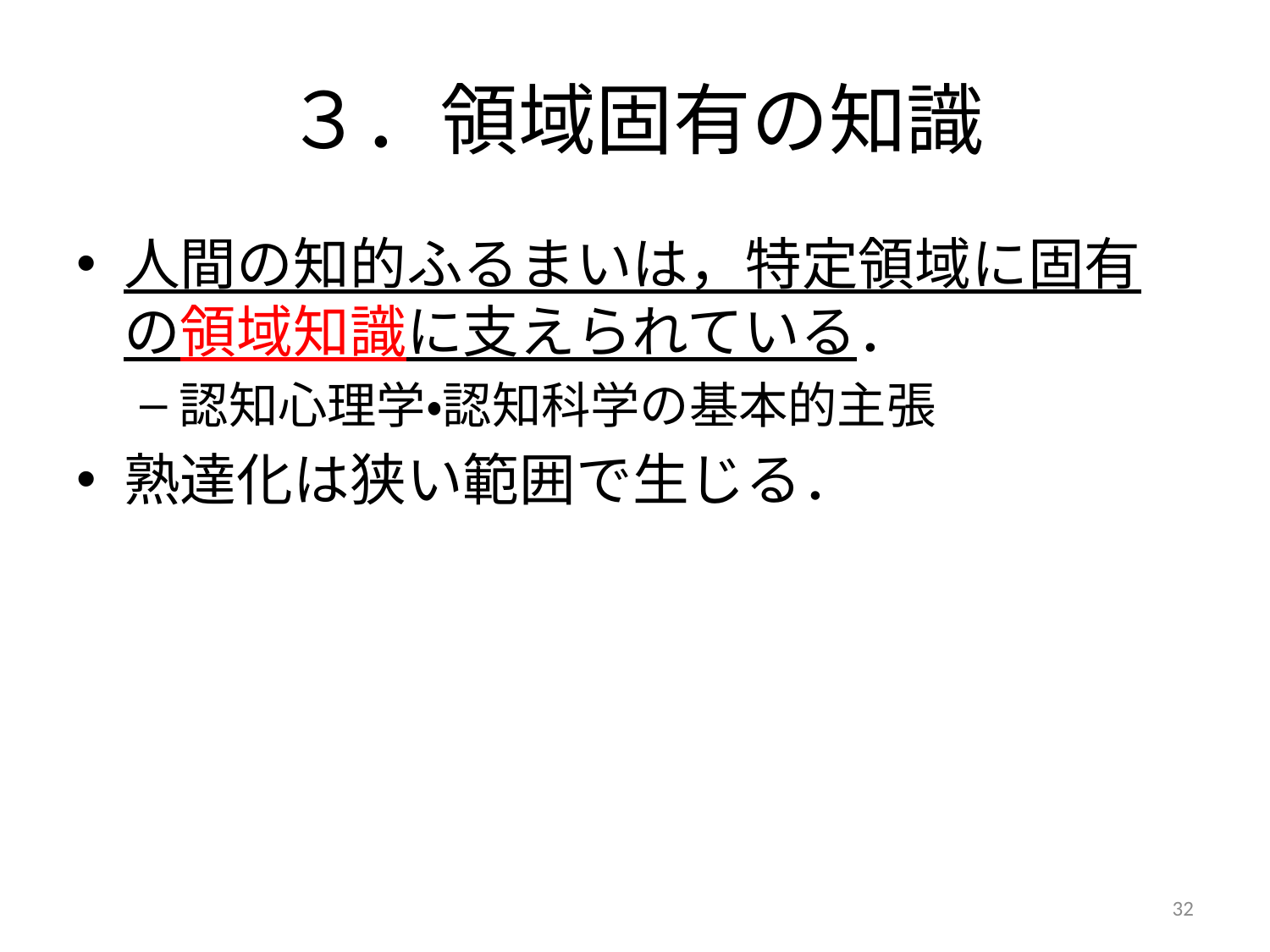

# ３．領域固有の知識
人間の知的ふるまいは，特定領域に固有の領域知識に支えられている．
認知心理学・認知科学の基本的主張
熟達化は狭い範囲で生じる．
32